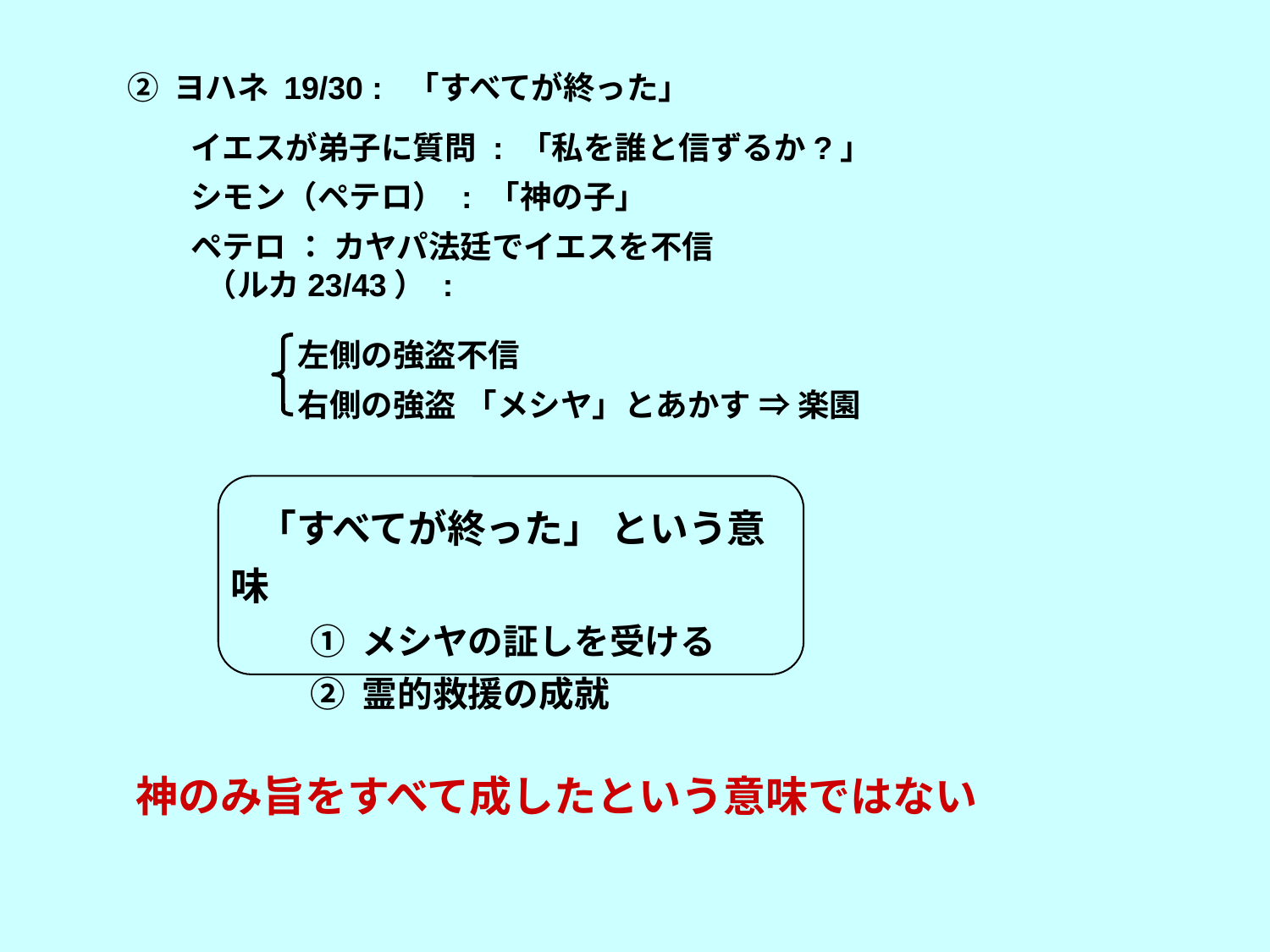

② ヨハネ 19/30 :  「すべてが終った」
イエスが弟子に質問 : 「私を誰と信ずるか?」
シモン（ペテロ） : 「神の子」
ペテロ ： カヤパ法廷でイエスを不信
 （ルカ23/43） :
     左側の強盗不信
     右側の強盗 「メシヤ」とあかす ⇒ 楽園

  「すべてが終った」 という意味
  ① メシヤの証しを受ける
  ② 霊的救援の成就
神のみ旨をすべて成したという意味ではない